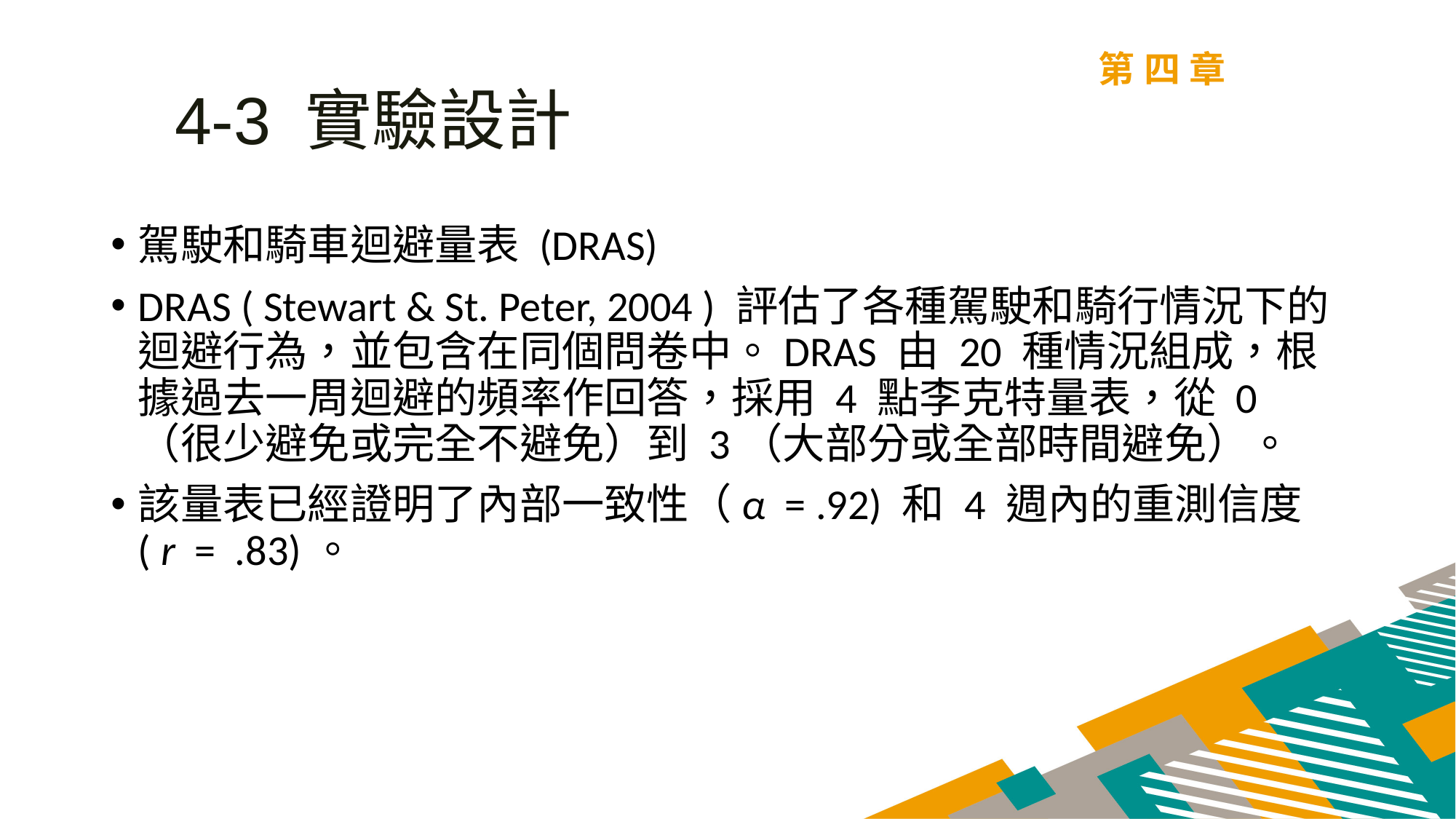

第四章
4-3 實驗設計
駕駛和騎車迴避量表 (DRAS)
DRAS ( Stewart & St. Peter, 2004 ) 評估了各種駕駛和騎行情況下的迴避行為，並包含在同個問卷中。DRAS 由 20 種情況組成，根據過去一周迴避的頻率作回答，採用 4 點李克特量表，從 0（很少避免或完全不避免）到 3（大部分或全部時間避免）。
該量表已經證明了內部一致性（α  = .92) 和 4 週內的重測信度 ( r  =  .83)。